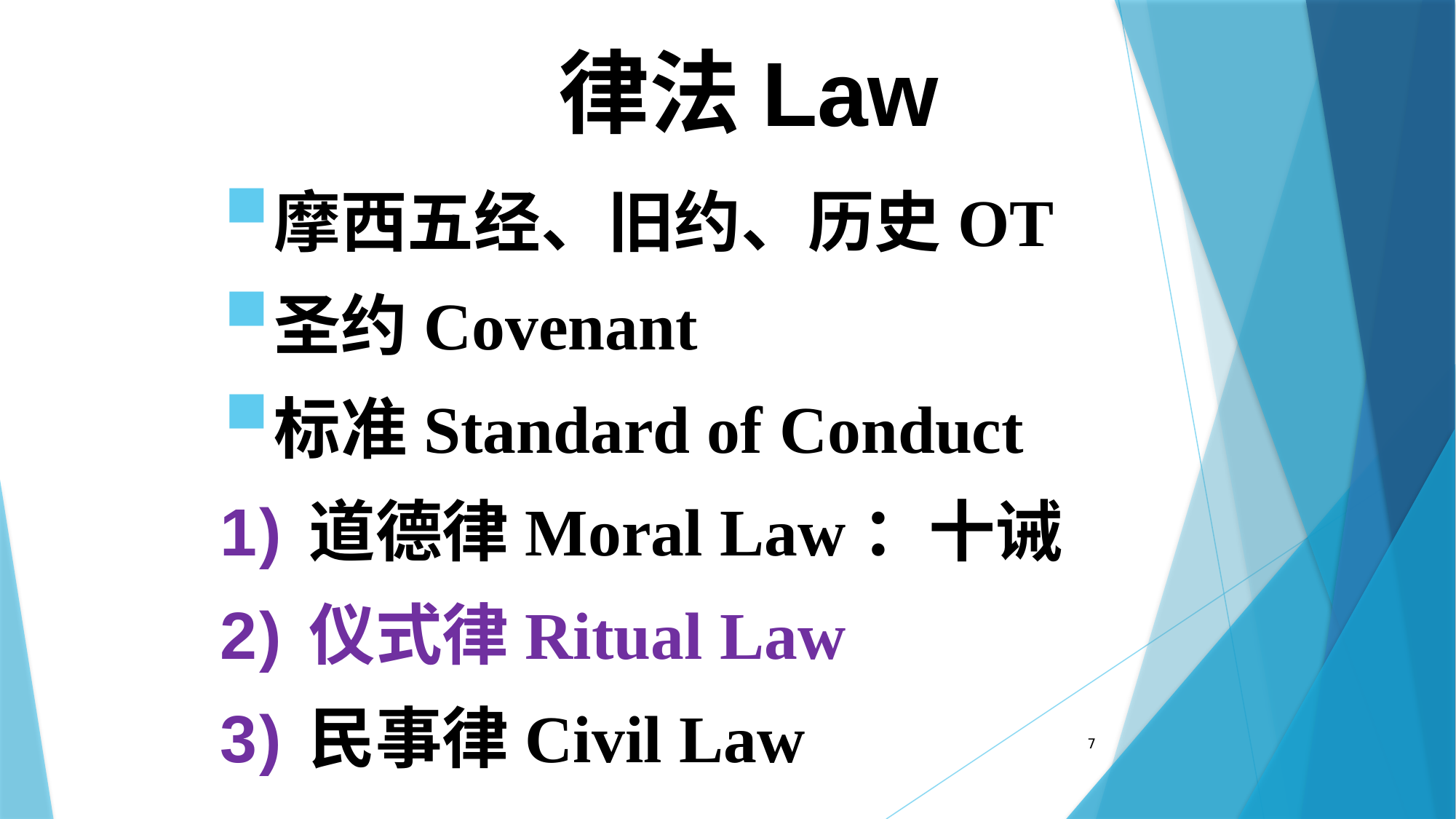

律法Law
摩西五经、旧约、历史OT
圣约Covenant
标准Standard of Conduct
道德律Moral Law：十诫
仪式律Ritual Law
民事律Civil Law
7